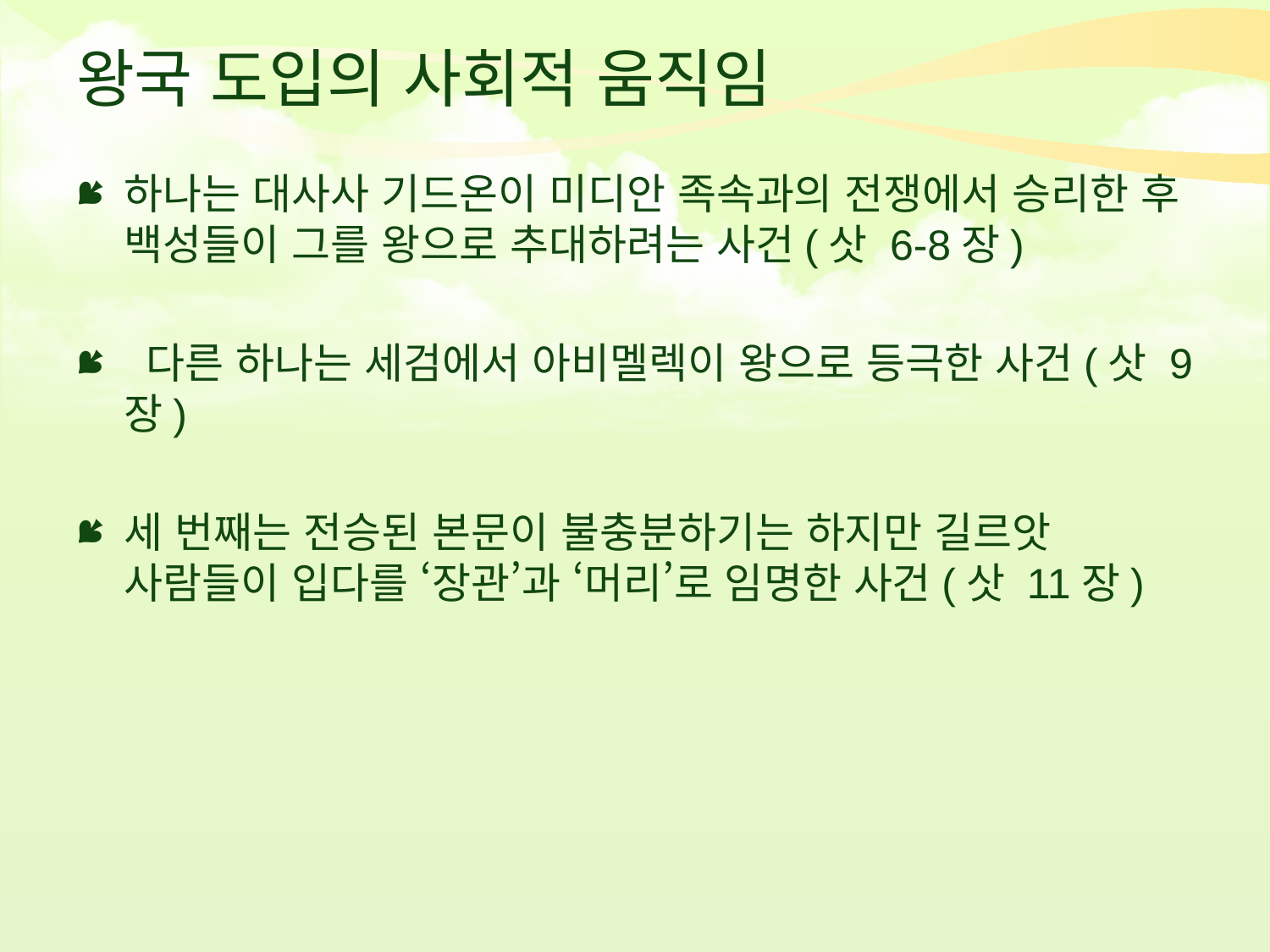

# 왕국 도입의 사회적 움직임
하나는 대사사 기드온이 미디안 족속과의 전쟁에서 승리한 후 백성들이 그를 왕으로 추대하려는 사건(삿 6-8장)

 다른 하나는 세검에서 아비멜렉이 왕으로 등극한 사건(삿 9장)

세 번째는 전승된 본문이 불충분하기는 하지만 길르앗 사람들이 입다를 ‘장관’과 ‘머리’로 임명한 사건(삿 11장)